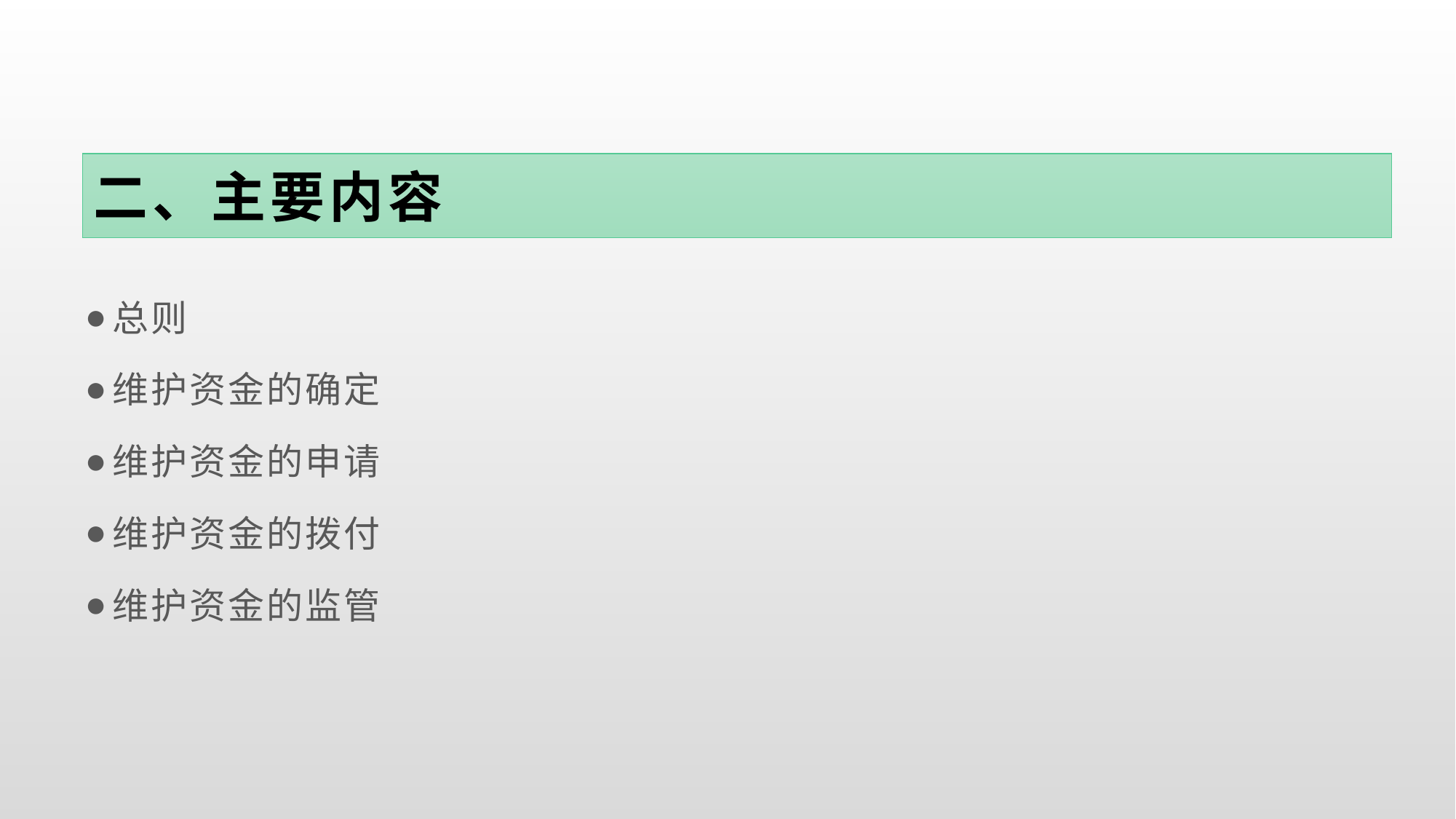

# 二、主要内容
总则
维护资金的确定
维护资金的申请
维护资金的拨付
维护资金的监管